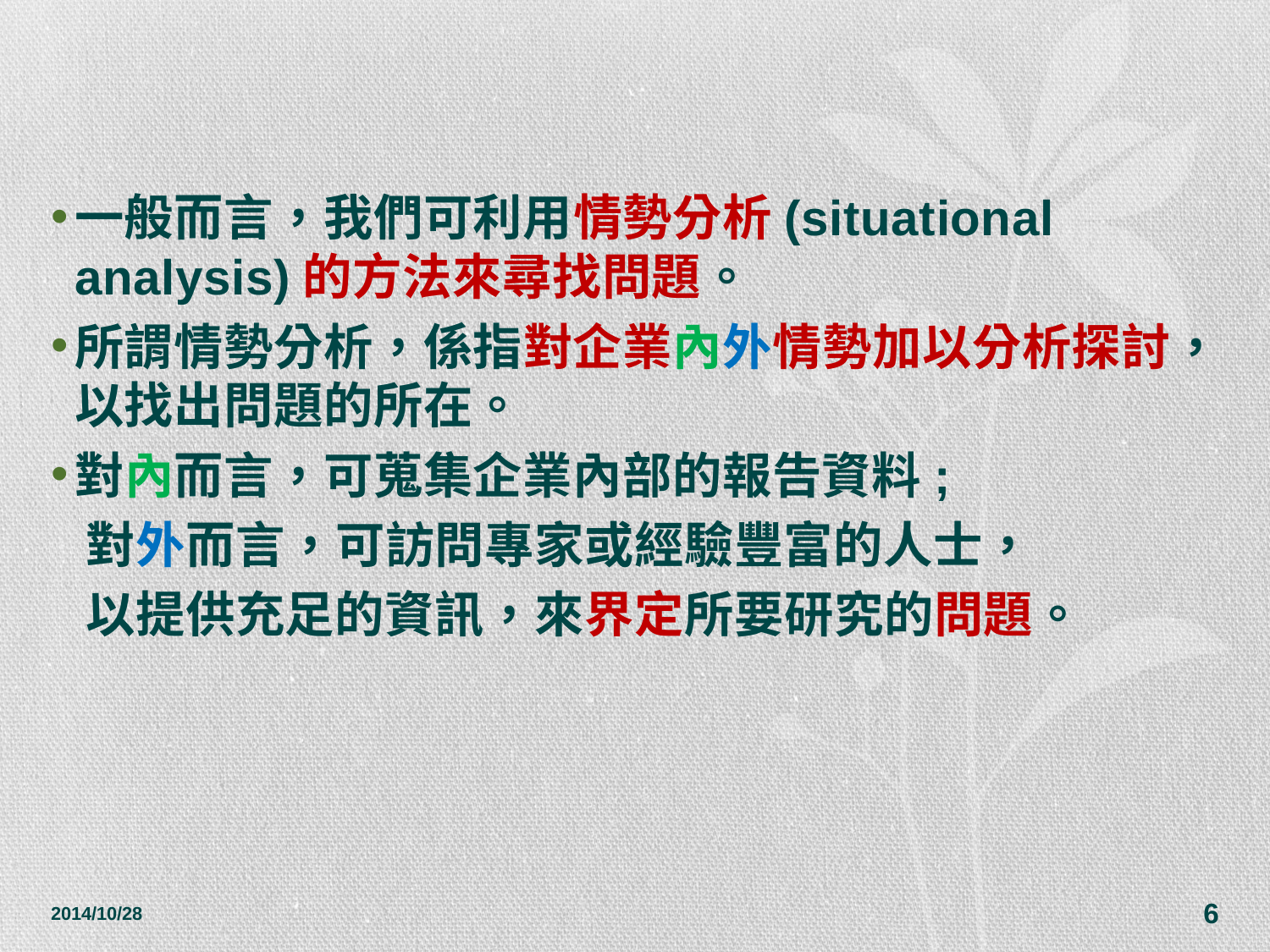

#
一般而言，我們可利用情勢分析(situational analysis)的方法來尋找問題。
所謂情勢分析，係指對企業內外情勢加以分析探討，以找出問題的所在。
對內而言，可蒐集企業內部的報告資料;
  對外而言，可訪問專家或經驗豐富的人士，
  以提供充足的資訊，來界定所要研究的問題。
2014/10/28
6